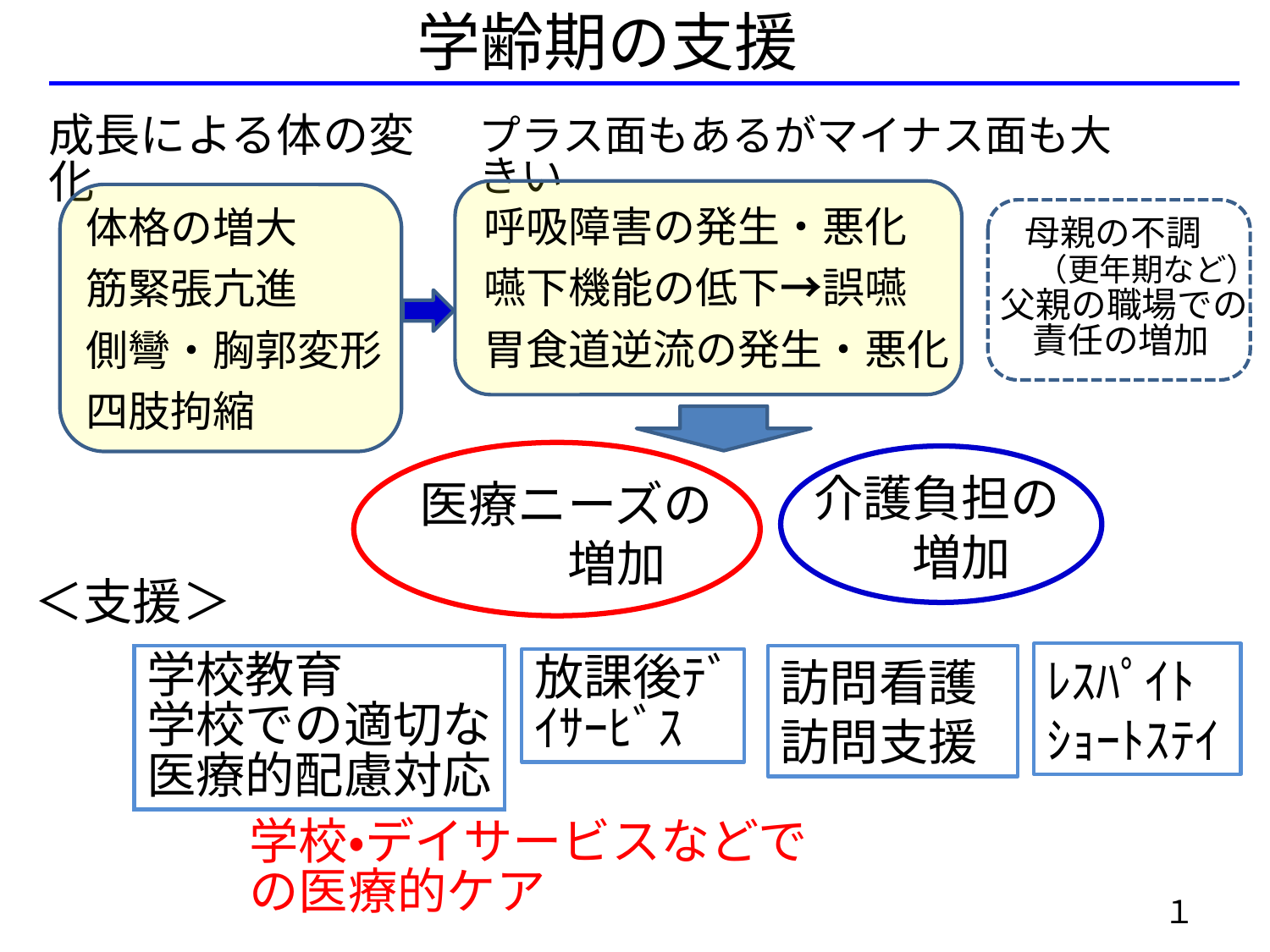

学齢期の支援
成長による体の変化
プラス面もあるがマイナス面も大きい

呼吸障害の発生・悪化
嚥下機能の低下→誤嚥
胃食道逆流の発生・悪化
体格の増大
筋緊張亢進
側彎・胸郭変形
四肢拘縮

  母親の不調
　（更年期など）
父親の職場での
   責任の増加

介護負担の
　　増加
医療ニーズの
　　　増加
＜支援＞
ﾚｽﾊﾟｲﾄ
ｼｮｰﾄｽﾃｲ
訪問看護訪問支援
学校教育
学校での適切な
医療的配慮対応
放課後ﾃﾞ
ｲｻｰﾋﾞｽ
学校・デイサービスなどでの医療的ケア
１